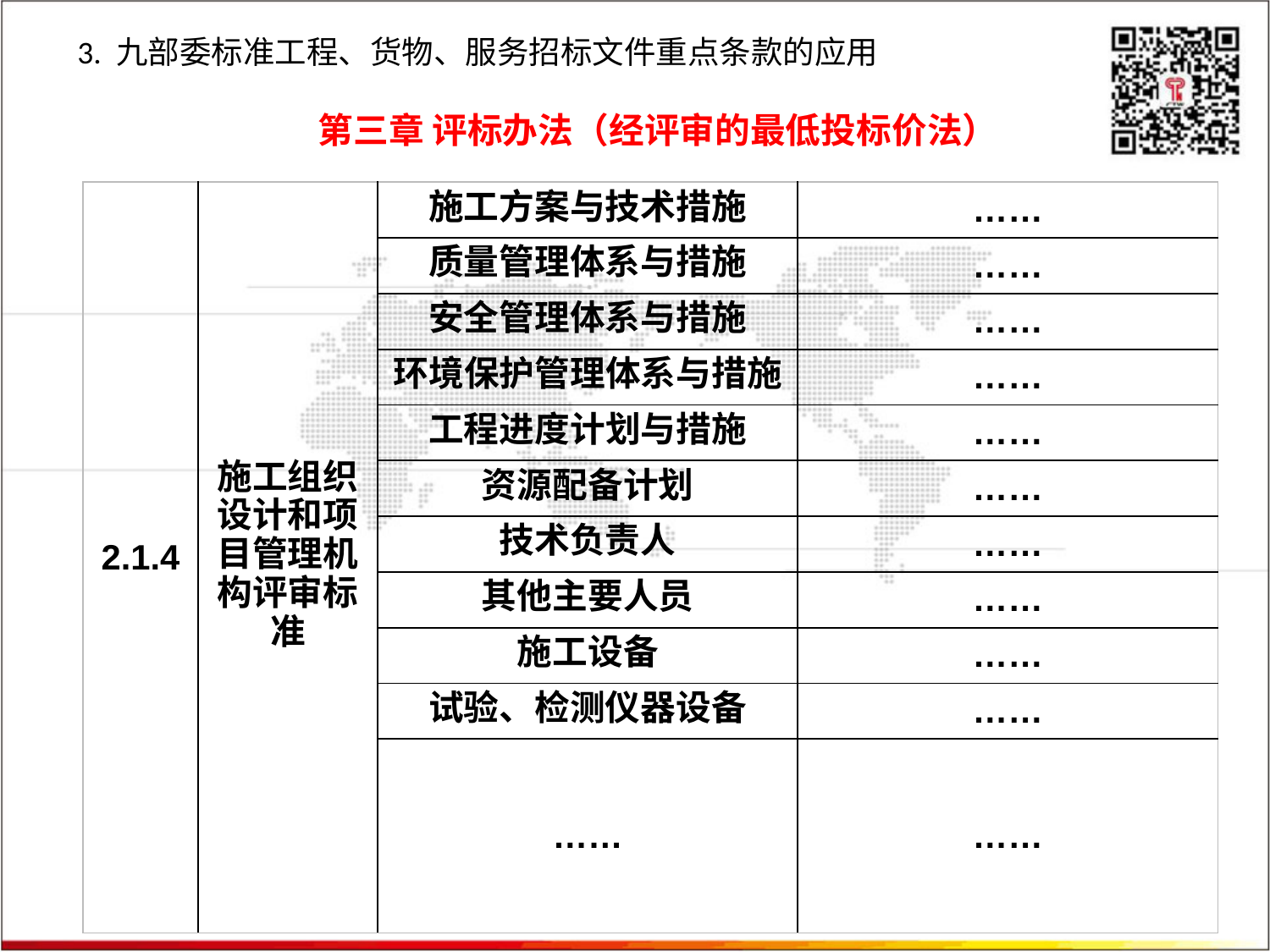

3. 九部委标准工程、货物、服务招标文件重点条款的应用

第三章 评标办法（经评审的最低投标价法）

| 2.1.4 | 施工组织设计和项目管理机构评审标准 | 施工方案与技术措施 | …… |
| --- | --- | --- | --- |
|  |  | 质量管理体系与措施 | …… |
|  |  | 安全管理体系与措施 | …… |
|  |  | 环境保护管理体系与措施 | …… |
|  |  | 工程进度计划与措施 | …… |
|  |  | 资源配备计划 | …… |
|  |  | 技术负责人 | …… |
|  |  | 其他主要人员 | …… |
|  |  | 施工设备 | …… |
|  |  | 试验、检测仪器设备 | …… |
|  |  | …… | …… |